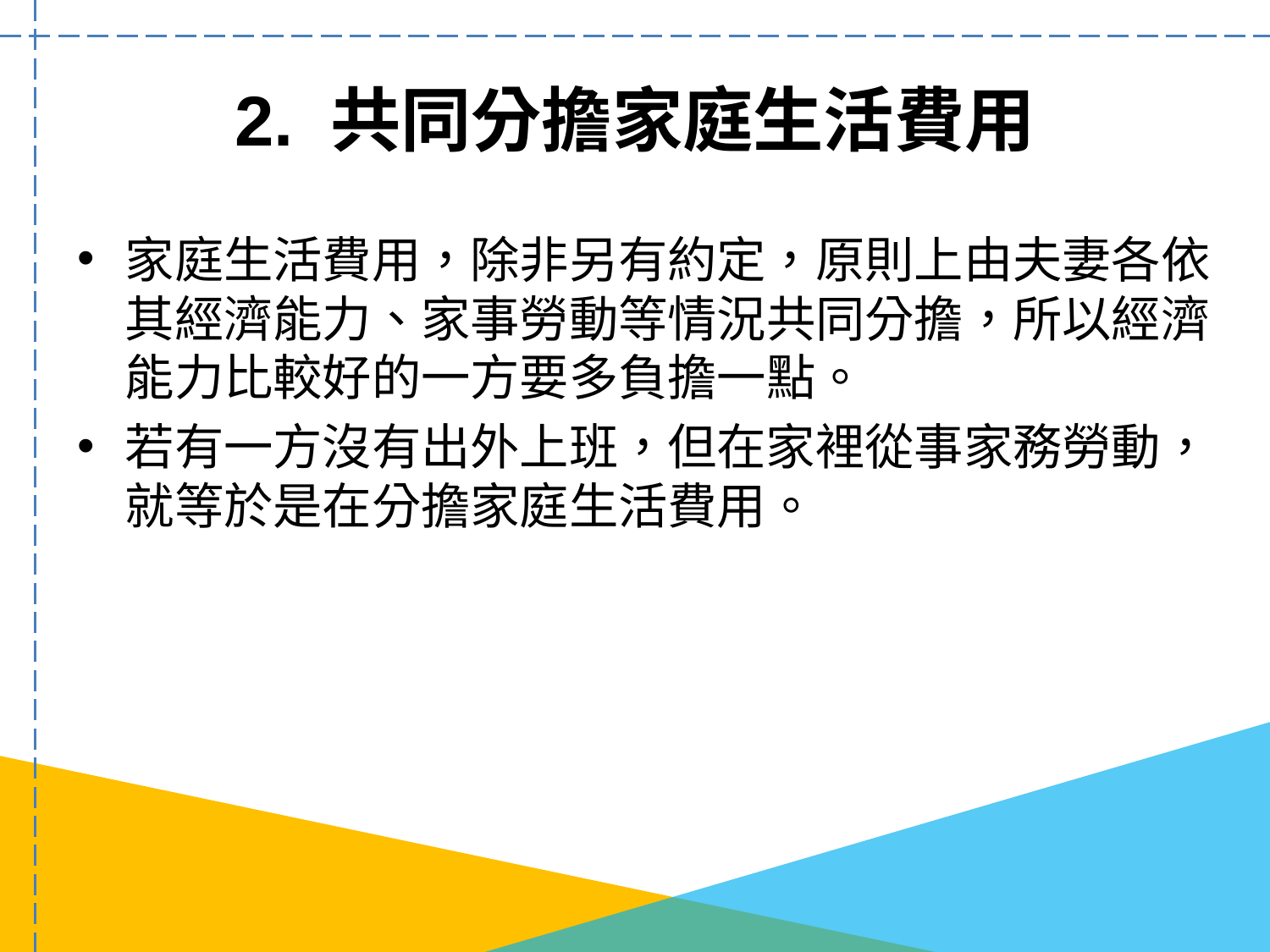

# 2. 共同分擔家庭生活費用
家庭生活費用，除非另有約定，原則上由夫妻各依其經濟能力、家事勞動等情況共同分擔，所以經濟能力比較好的一方要多負擔一點。
若有一方沒有出外上班，但在家裡從事家務勞動，就等於是在分擔家庭生活費用。